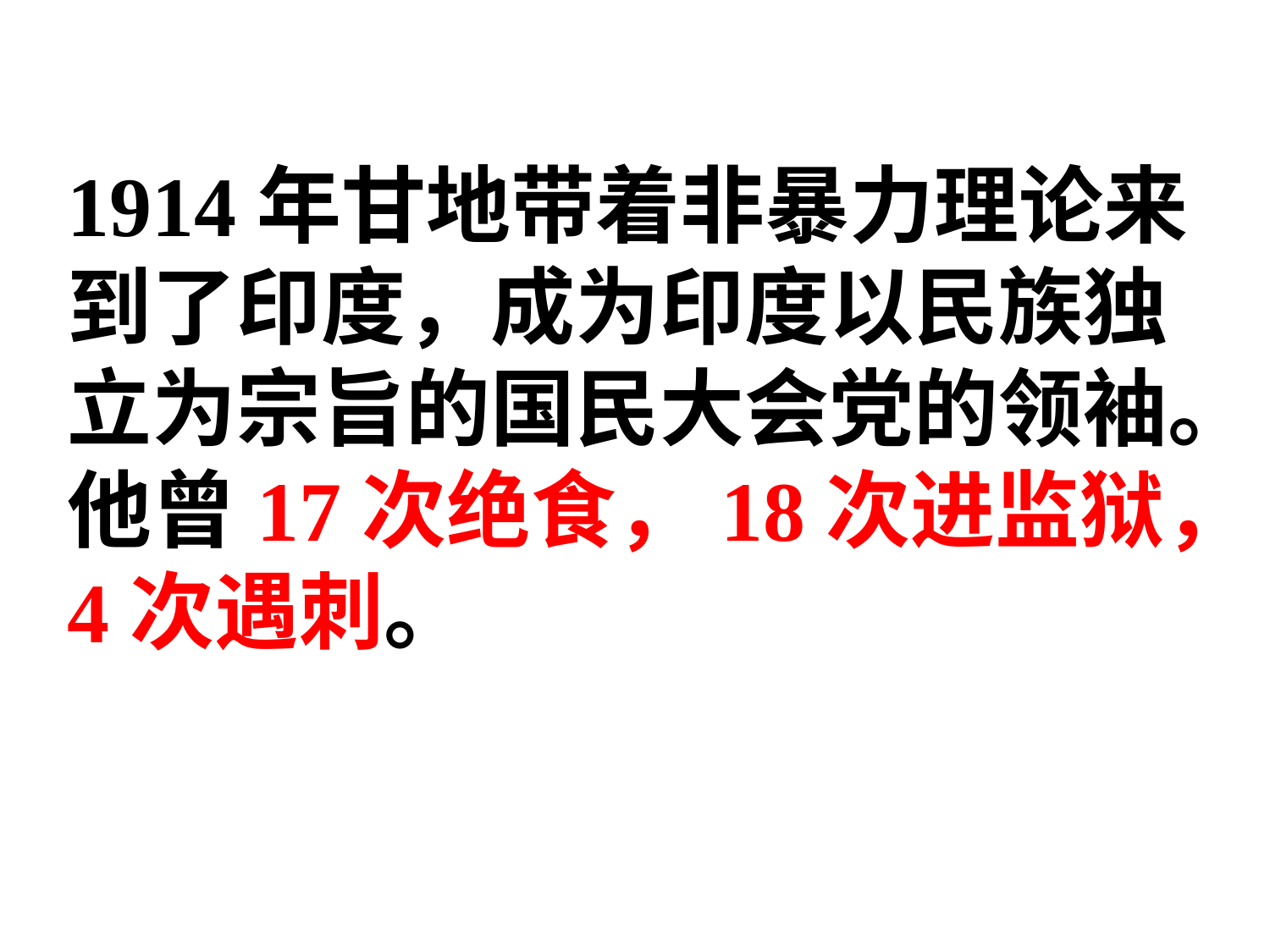

1914年甘地带着非暴力理论来到了印度，成为印度以民族独立为宗旨的国民大会党的领袖。他曾17次绝食，18次进监狱，
4次遇刺。